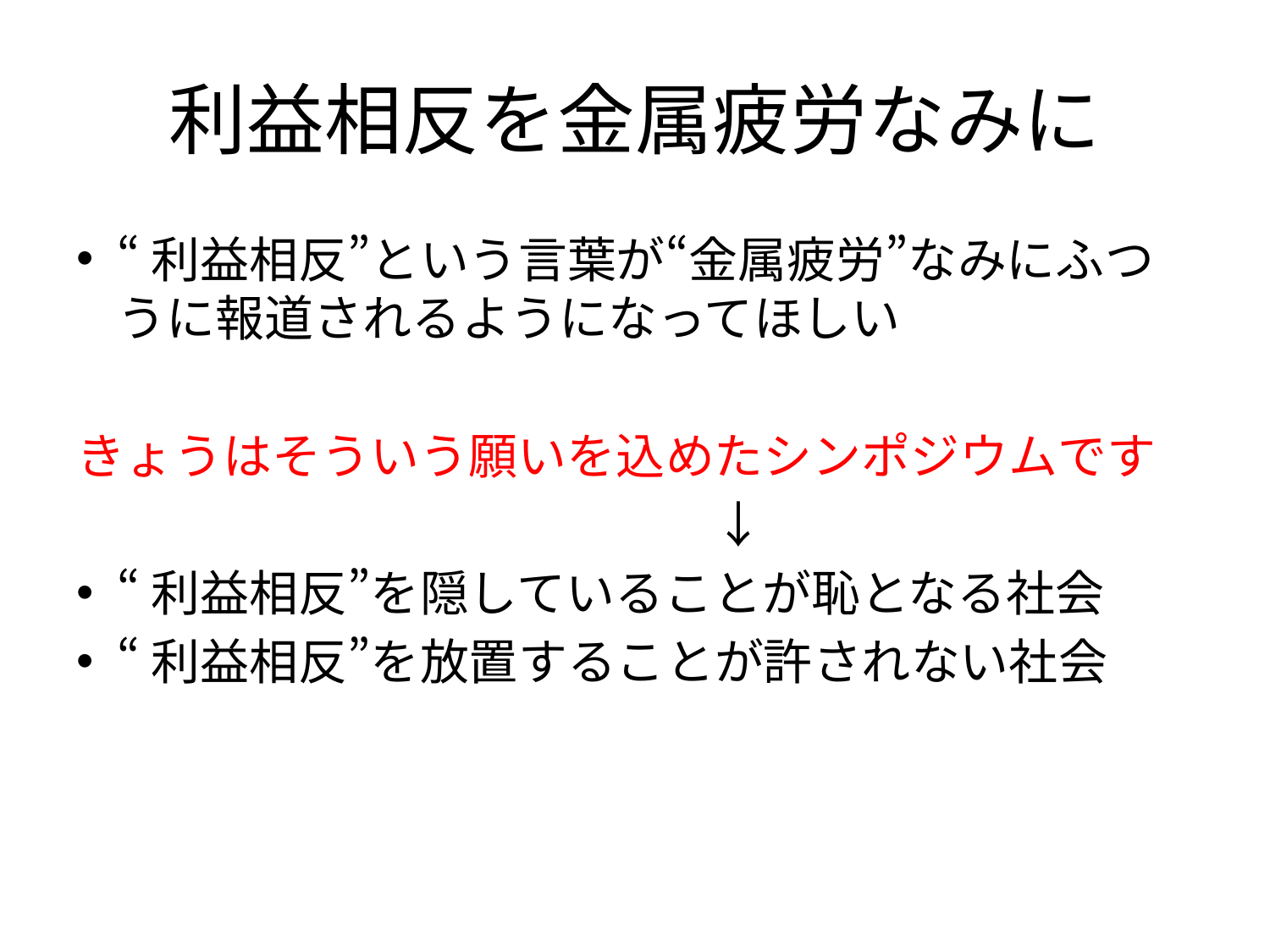

# 利益相反を金属疲労なみに
“利益相反”という言葉が“金属疲労”なみにふつうに報道されるようになってほしい

きょうはそういう願いを込めたシンポジウムです
　　　　　　　　　　　　　↓
“利益相反”を隠していることが恥となる社会
“利益相反”を放置することが許されない社会